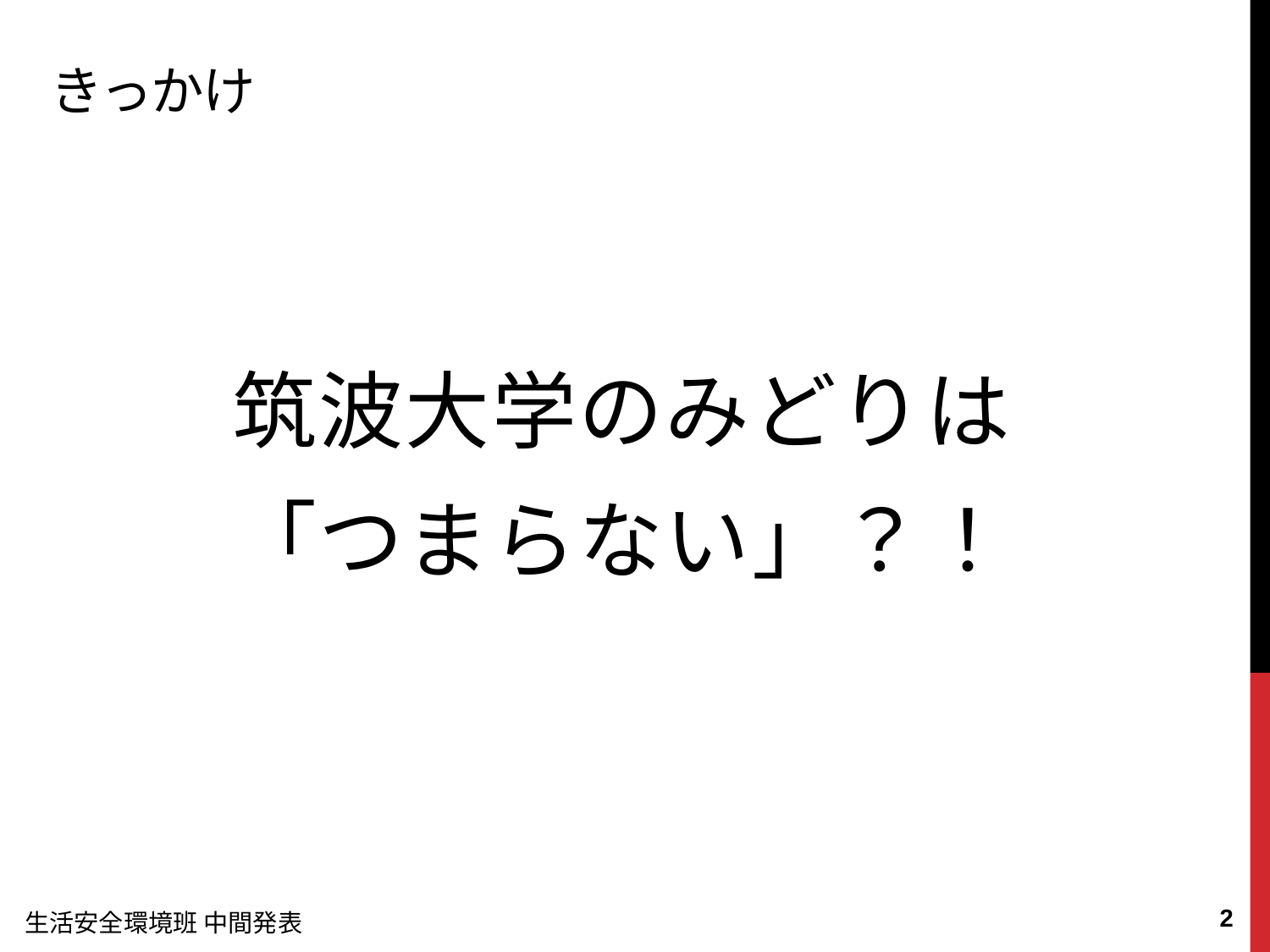

# きっかけ

筑波大学のみどりは
「つまらない」？！
2
生活安全環境班 中間発表